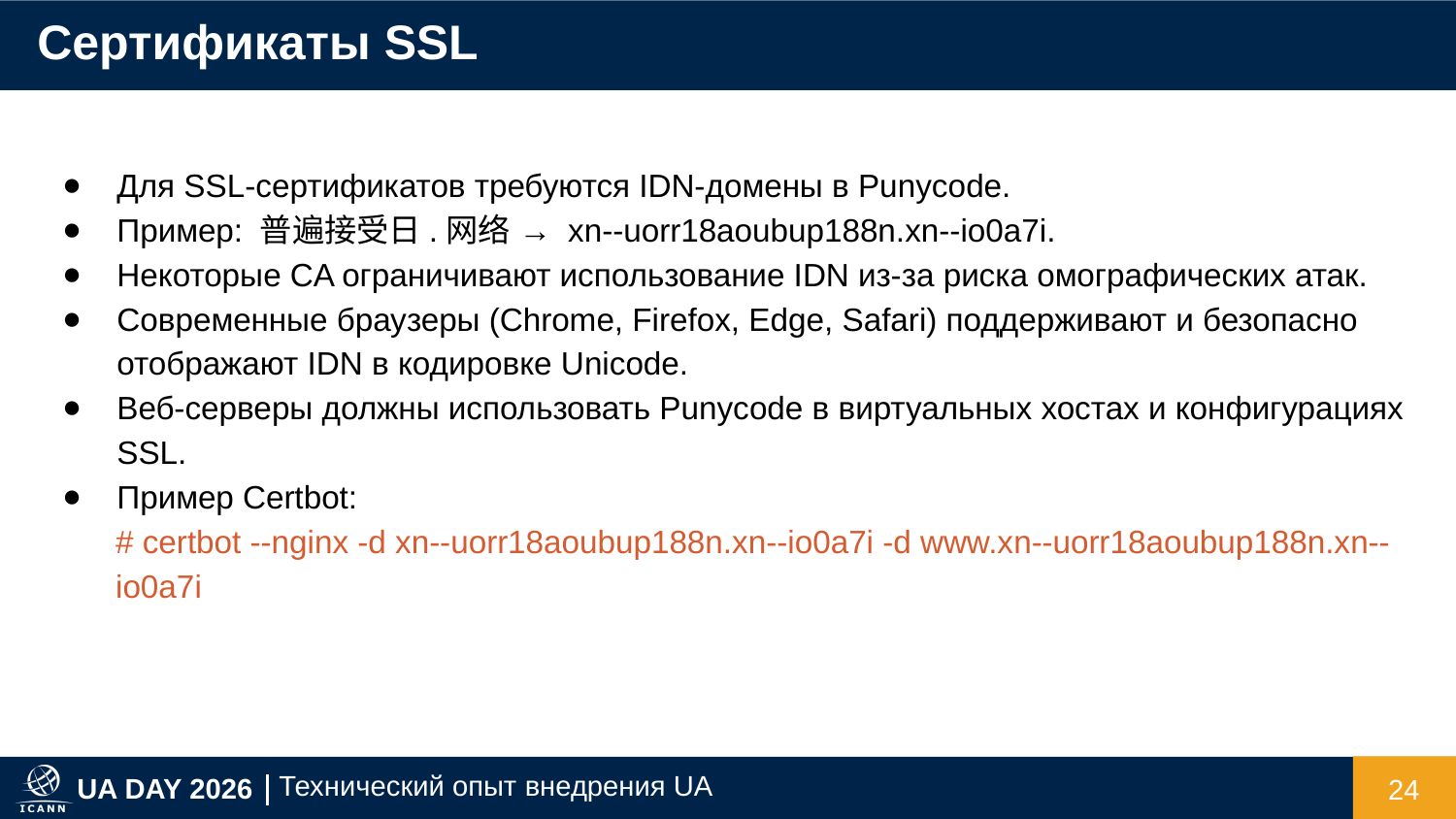

Сертификаты SSL
Для SSL-сертификатов требуются IDN-домены в Punycode.
Пример: 普遍接受日.网络 → xn--uorr18aoubup188n.xn--io0a7i.
Некоторые CA ограничивают использование IDN из-за риска омографических атак.
Современные браузеры (Chrome, Firefox, Edge, Safari) поддерживают и безопасно отображают IDN в кодировке Unicode.
Веб-серверы должны использовать Punycode в виртуальных хостах и конфигурациях SSL.
Пример Certbot:
# certbot --nginx -d xn--uorr18aoubup188n.xn--io0a7i -d www.xn--uorr18aoubup188n.xn--io0a7i